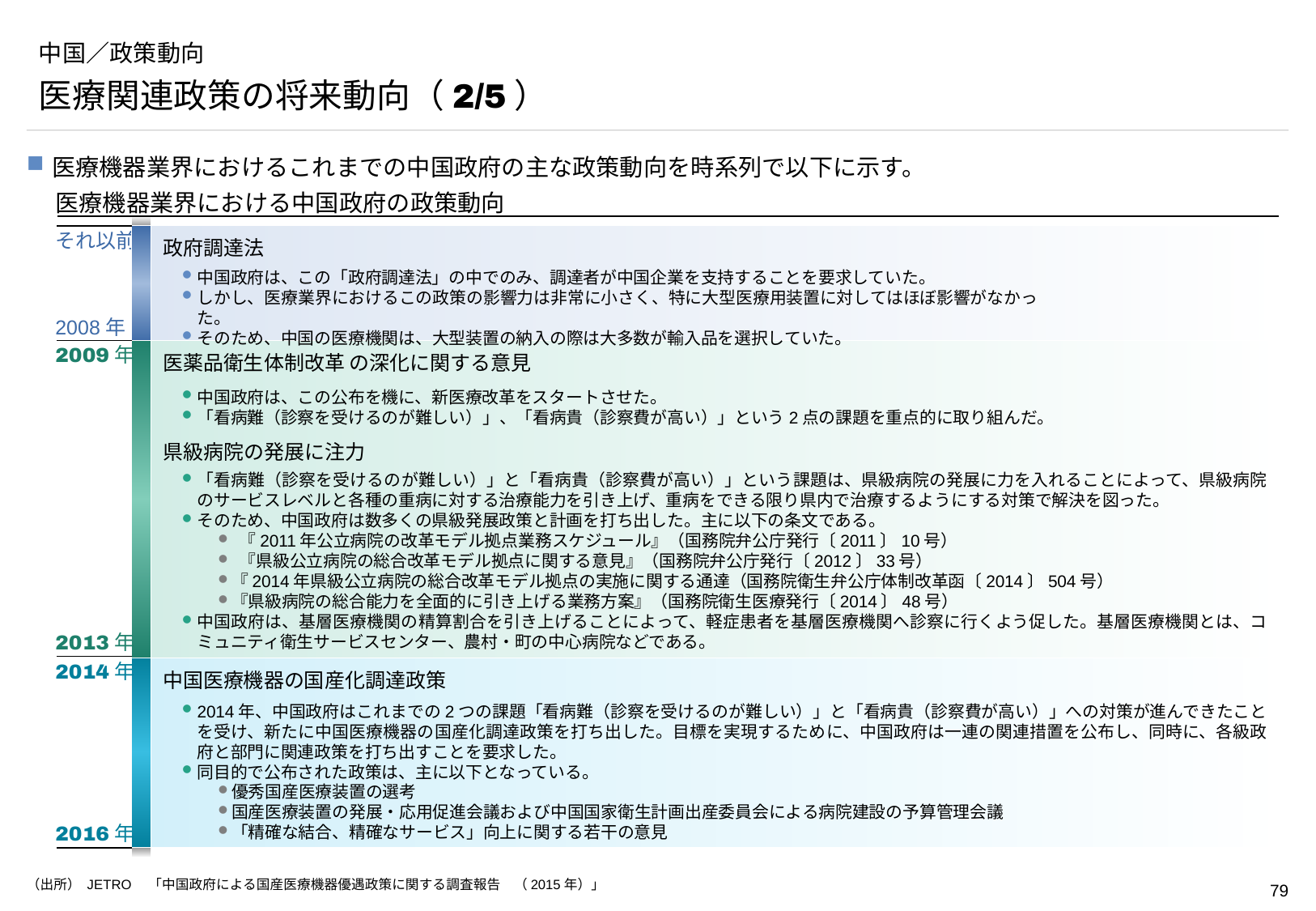

# 中国／政策動向
医療関連政策の将来動向（2/5）
医療機器業界におけるこれまでの中国政府の主な政策動向を時系列で以下に示す。
医療機器業界における中国政府の政策動向

政府調達法
それ以前
中国政府は、この「政府調達法」の中でのみ、調達者が中国企業を支持することを要求していた。
しかし、医療業界におけるこの政策の影響力は非常に小さく、特に大型医療用装置に対してはほぼ影響がなかった。
そのため、中国の医療機関は、大型装置の納入の際は大多数が輸入品を選択していた。
2008年
2009年

医薬品衛生体制改革 の深化に関する意見
中国政府は、この公布を機に、新医療改革をスタートさせた。
「看病難（診察を受けるのが難しい）」、「看病貴（診察費が高い）」という2点の課題を重点的に取り組んだ。
県級病院の発展に注力
「看病難（診察を受けるのが難しい）」と「看病貴（診察費が高い）」という課題は、県級病院の発展に力を入れることによって、県級病院のサービスレベルと各種の重病に対する治療能力を引き上げ、重病をできる限り県内で治療するようにする対策で解決を図った。
そのため、中国政府は数多くの県級発展政策と計画を打ち出した。主に以下の条文である。
 『2011年公立病院の改革モデル拠点業務スケジュール』（国務院弁公庁発行〔2011〕10号）
 『県級公立病院の総合改革モデル拠点に関する意見』（国務院弁公庁発行〔2012〕33号）
『2014年県級公立病院の総合改革モデル拠点の実施に関する通達（国務院衛生弁公庁体制改革函〔2014〕504号）
『県級病院の総合能力を全面的に引き上げる業務方案』（国務院衛生医療発行〔2014〕48号）
中国政府は、基層医療機関の精算割合を引き上げることによって、軽症患者を基層医療機関へ診察に行くよう促した。基層医療機関とは、コミュニティ衛生サービスセンター、農村・町の中心病院などである。
2013年
2014年

中国医療機器の国産化調達政策
2014年、中国政府はこれまでの2つの課題「看病難（診察を受けるのが難しい）」と「看病貴（診察費が高い）」への対策が進んできたことを受け、新たに中国医療機器の国産化調達政策を打ち出した。目標を実現するために、中国政府は一連の関連措置を公布し、同時に、各級政府と部門に関連政策を打ち出すことを要求した。
同目的で公布された政策は、主に以下となっている。
優秀国産医療装置の選考
国産医療装置の発展・応用促進会議および中国国家衛生計画出産委員会による病院建設の予算管理会議
「精確な結合、精確なサービス」向上に関する若干の意見
2016年

（出所） JETRO　「中国政府による国産医療機器優遇政策に関する調査報告　（2015年）」